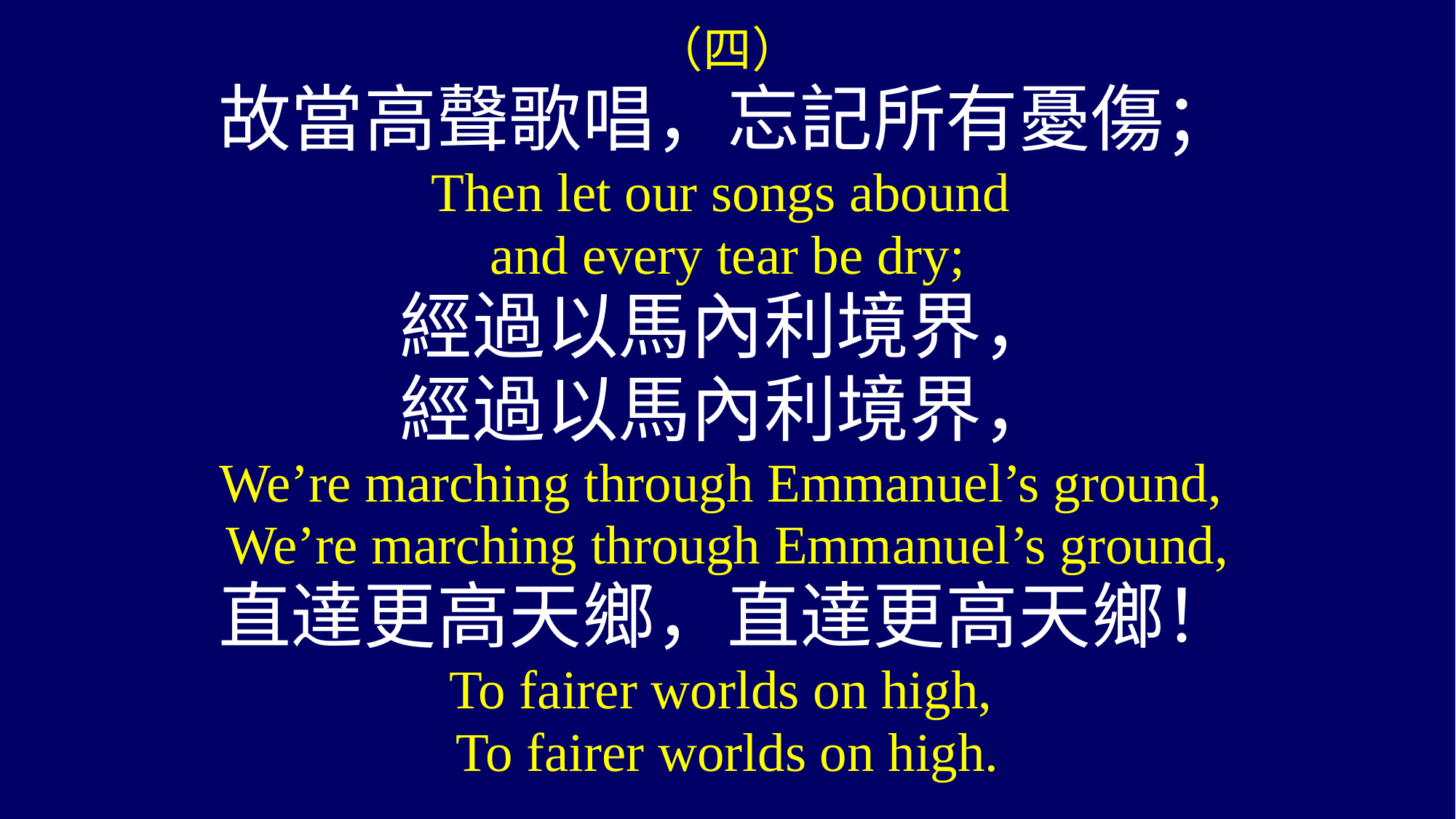

（四）
故當高聲歌唱，忘記所有憂傷；
Then let our songs abound
and every tear be dry;
經過以馬內利境界，
經過以馬內利境界，
We’re marching through Emmanuel’s ground,
We’re marching through Emmanuel’s ground,
直達更高天鄉，直達更高天鄉！
To fairer worlds on high,
To fairer worlds on high.